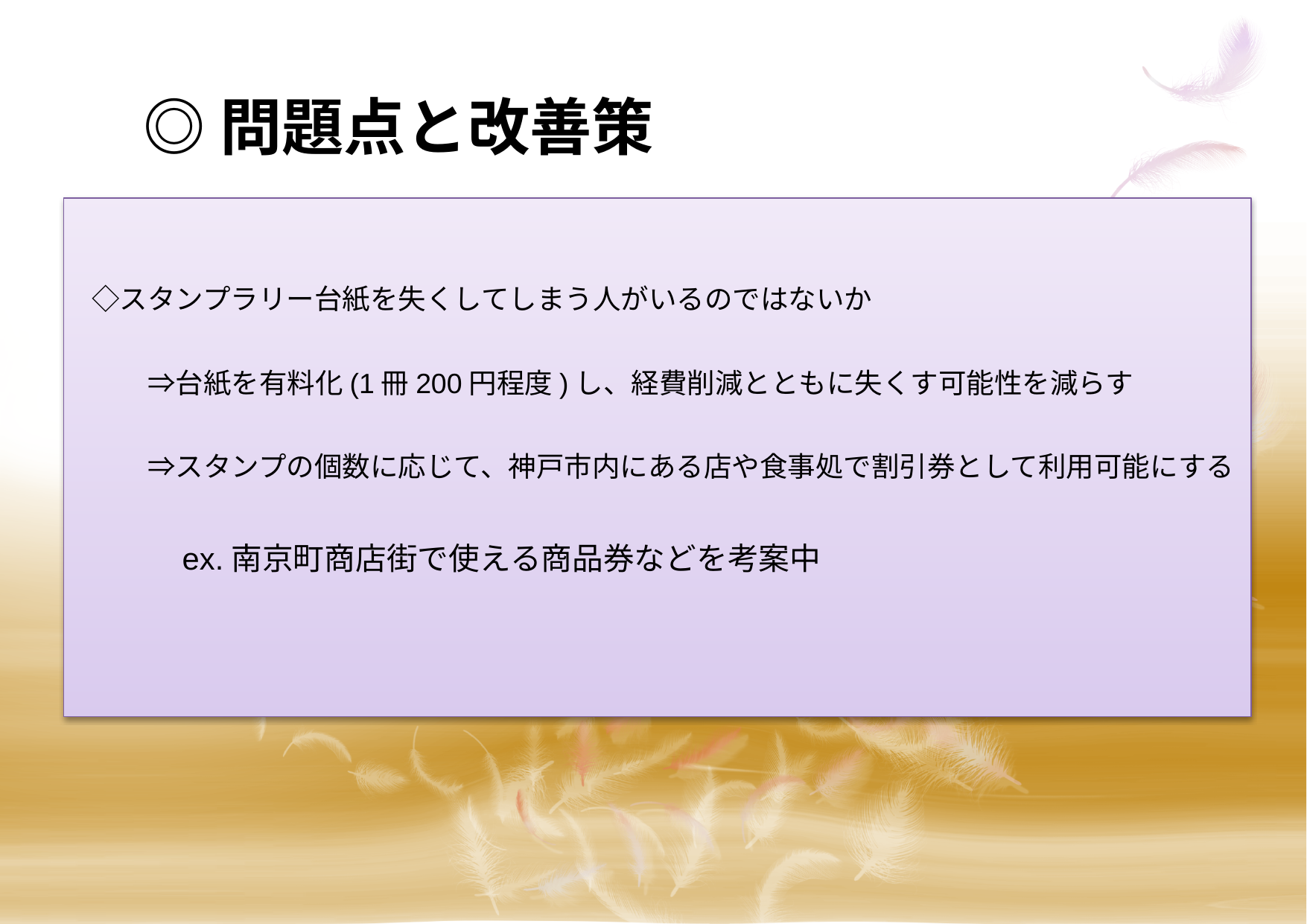

◎問題点と改善策

　◇スタンプラリー台紙を失くしてしまう人がいるのではないか
　　　⇒台紙を有料化(1冊200円程度)し、経費削減とともに失くす可能性を減らす
　　　⇒スタンプの個数に応じて、神戸市内にある店や食事処で割引券として利用可能にする
　　　　ex.南京町商店街で使える商品券などを考案中